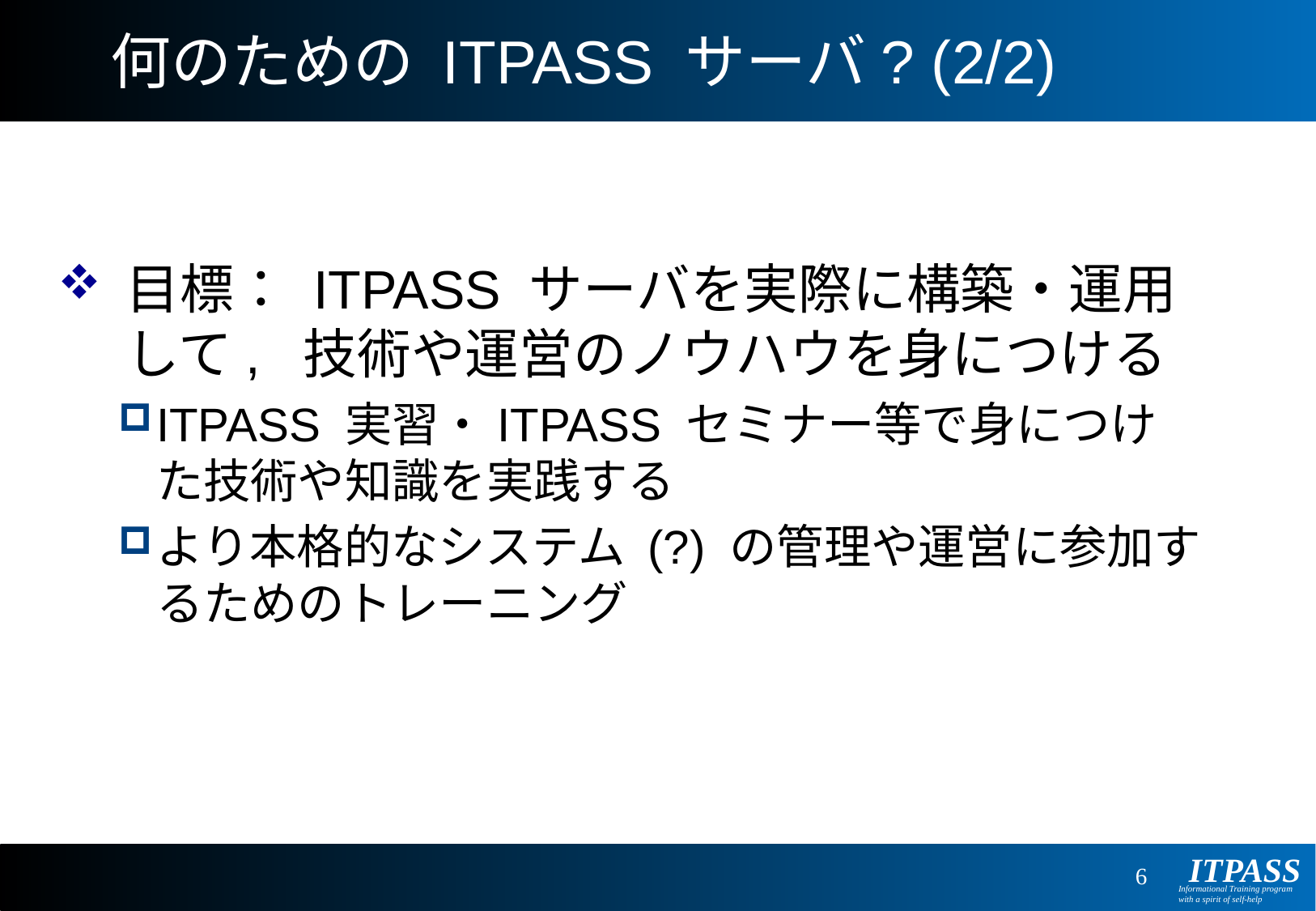

# 何のための ITPASS サーバ? (2/2)
目標： ITPASS サーバを実際に構築・運用して,  技術や運営のノウハウを身につける
ITPASS 実習・ITPASS セミナー等で身につけた技術や知識を実践する
より本格的なシステム (?) の管理や運営に参加するためのトレーニング

6